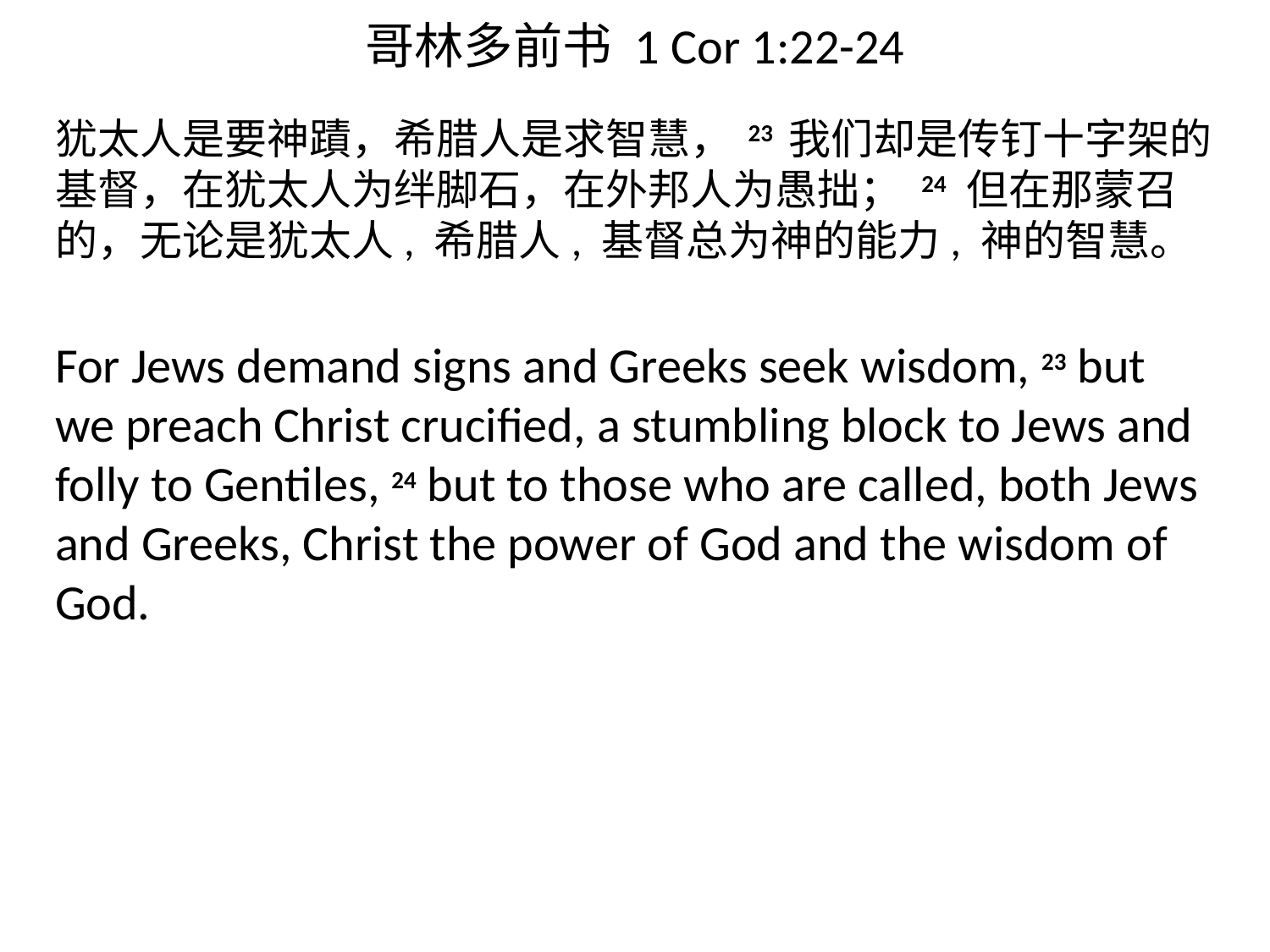

# 哥林多前书 1 Cor 1:22-24
犹太人是要神蹟，希腊人是求智慧， 23 我们却是传钉十字架的基督，在犹太人为绊脚石，在外邦人为愚拙； 24 但在那蒙召的，无论是犹太人, 希腊人, 基督总为神的能力, 神的智慧。

For Jews demand signs and Greeks seek wisdom, 23 but we preach Christ crucified, a stumbling block to Jews and folly to Gentiles, 24 but to those who are called, both Jews and Greeks, Christ the power of God and the wisdom of God.